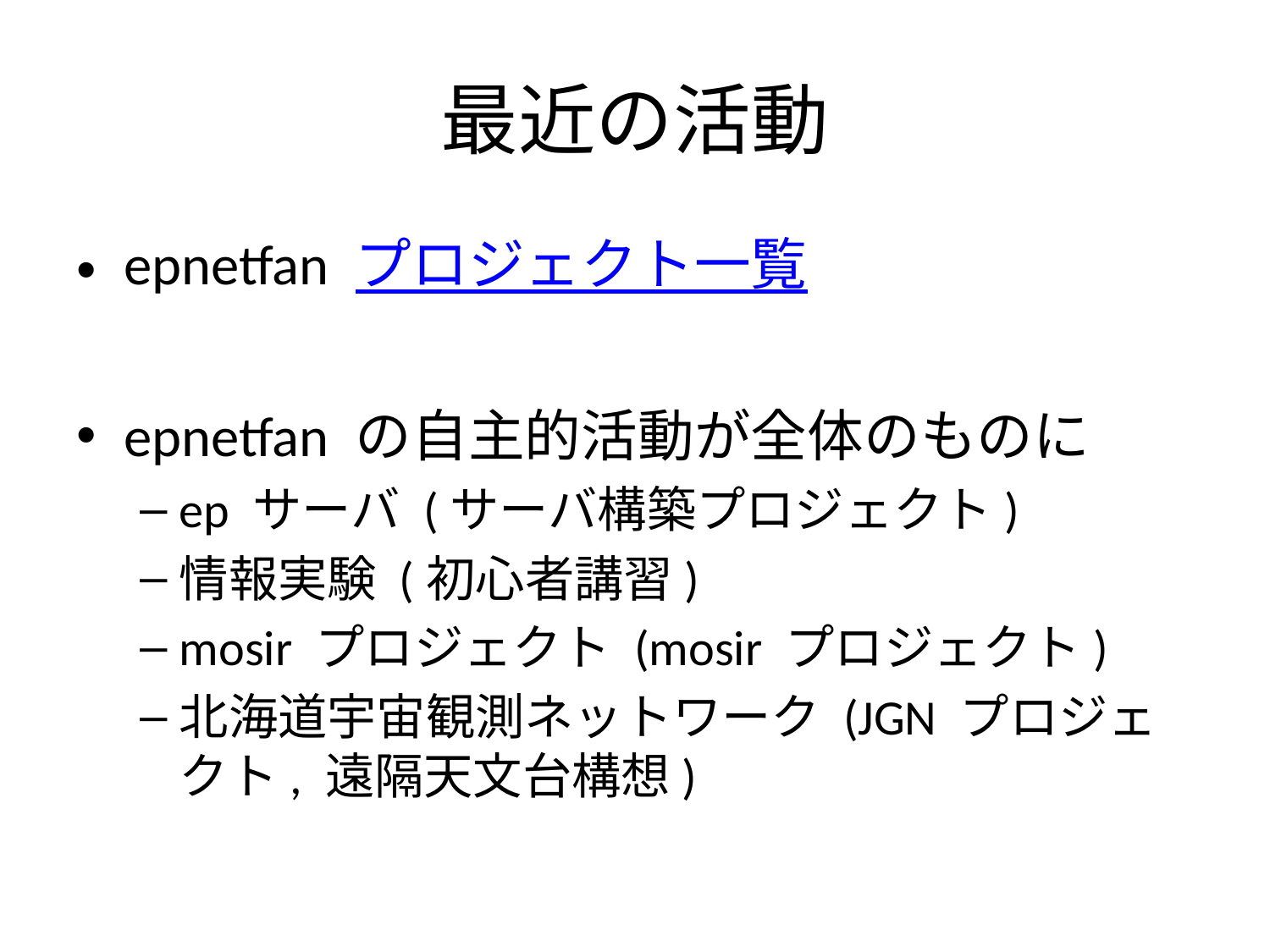

# 最近の活動
epnetfan プロジェクト一覧

epnetfan の自主的活動が全体のものに
ep サーバ (サーバ構築プロジェクト)
情報実験 (初心者講習)
mosir プロジェクト (mosir プロジェクト)
北海道宇宙観測ネットワーク (JGN プロジェクト, 遠隔天文台構想)